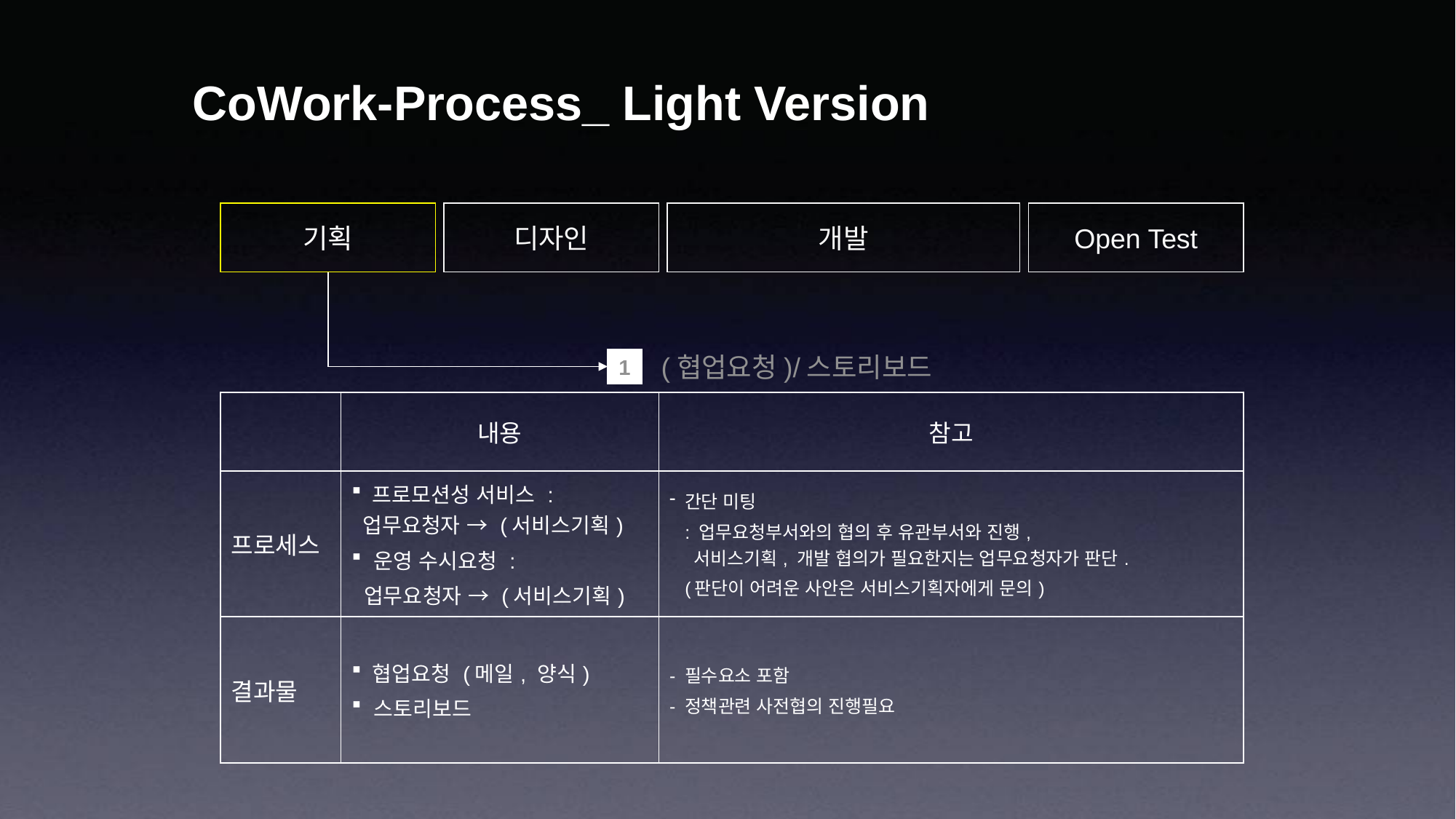

CoWork-Process_ Light Version
기획
디자인
개발
Open Test
(협업요청)/스토리보드
1
|  | 내용 | 참고 |
| --- | --- | --- |
| 프로세스 | 프로모션성 서비스 : 업무요청자 → (서비스기획) 운영 수시요청 : 업무요청자 → (서비스기획) | 간단 미팅 : 업무요청부서와의 협의 후 유관부서와 진행, 서비스기획, 개발 협의가 필요한지는 업무요청자가 판단. (판단이 어려운 사안은 서비스기획자에게 문의) |
| 결과물 | 협업요청 (메일, 양식) 스토리보드 | - 필수요소 포함 - 정책관련 사전협의 진행필요 |